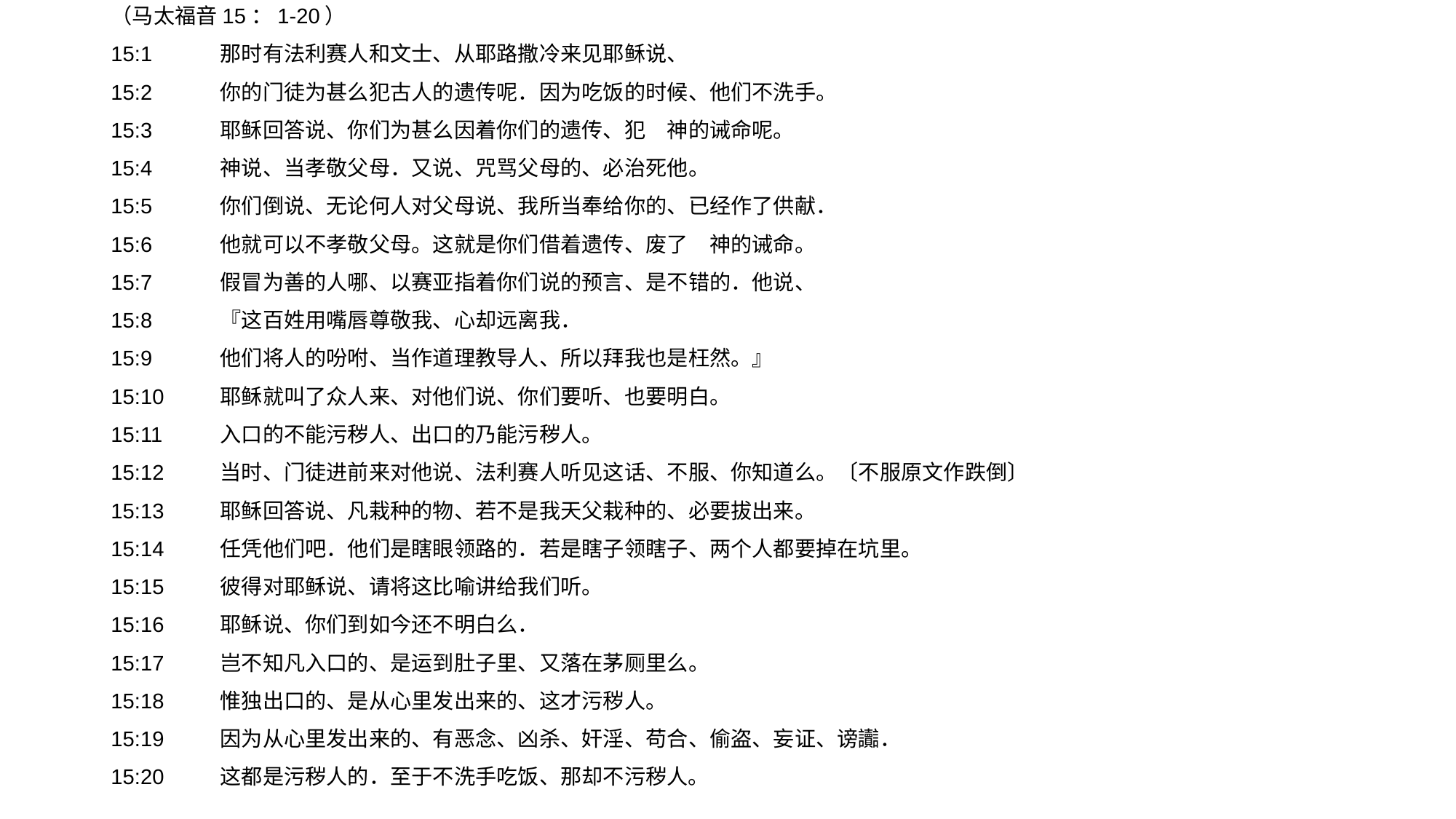

（马太福音15：1-20）
15:1	那时有法利赛人和文士、从耶路撒冷来见耶稣说、
15:2	你的门徒为甚么犯古人的遗传呢．因为吃饭的时候、他们不洗手。
15:3	耶稣回答说、你们为甚么因着你们的遗传、犯　神的诫命呢。
15:4	神说、当孝敬父母．又说、咒骂父母的、必治死他。
15:5	你们倒说、无论何人对父母说、我所当奉给你的、已经作了供献．
15:6	他就可以不孝敬父母。这就是你们借着遗传、废了　神的诫命。
15:7	假冒为善的人哪、以赛亚指着你们说的预言、是不错的．他说、
15:8	『这百姓用嘴唇尊敬我、心却远离我．
15:9	他们将人的吩咐、当作道理教导人、所以拜我也是枉然。』
15:10	耶稣就叫了众人来、对他们说、你们要听、也要明白。
15:11	入口的不能污秽人、出口的乃能污秽人。
15:12	当时、门徒进前来对他说、法利赛人听见这话、不服、你知道么。〔不服原文作跌倒〕
15:13	耶稣回答说、凡栽种的物、若不是我天父栽种的、必要拔出来。
15:14	任凭他们吧．他们是瞎眼领路的．若是瞎子领瞎子、两个人都要掉在坑里。
15:15	彼得对耶稣说、请将这比喻讲给我们听。
15:16	耶稣说、你们到如今还不明白么．
15:17	岂不知凡入口的、是运到肚子里、又落在茅厕里么。
15:18	惟独出口的、是从心里发出来的、这才污秽人。
15:19	因为从心里发出来的、有恶念、凶杀、奸淫、苟合、偷盗、妄证、谤讟．
15:20	这都是污秽人的．至于不洗手吃饭、那却不污秽人。